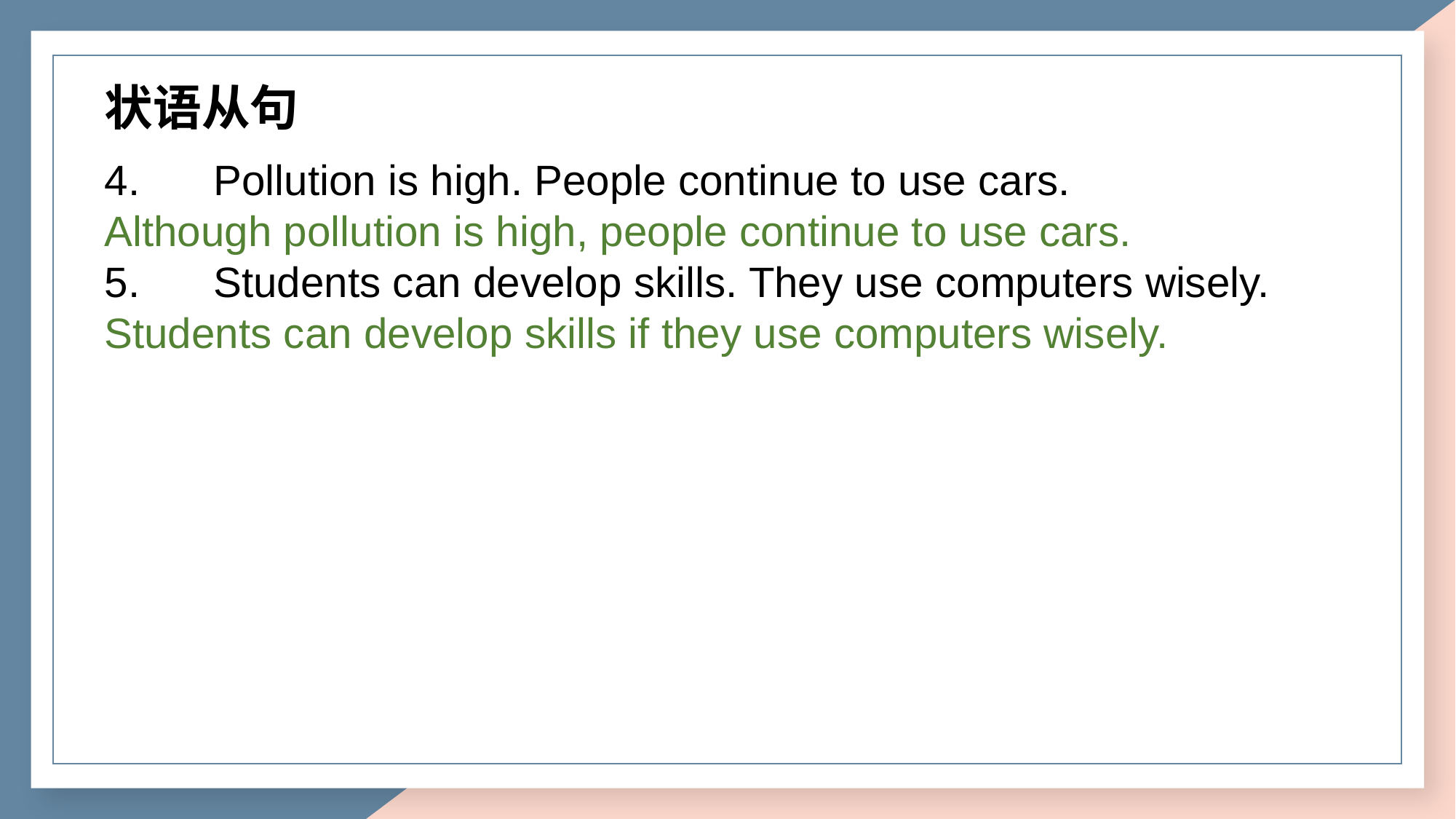

状语从句
4.	Pollution is high. People continue to use cars.
Although pollution is high, people continue to use cars.
5.	Students can develop skills. They use computers wisely.
Students can develop skills if they use computers wisely.